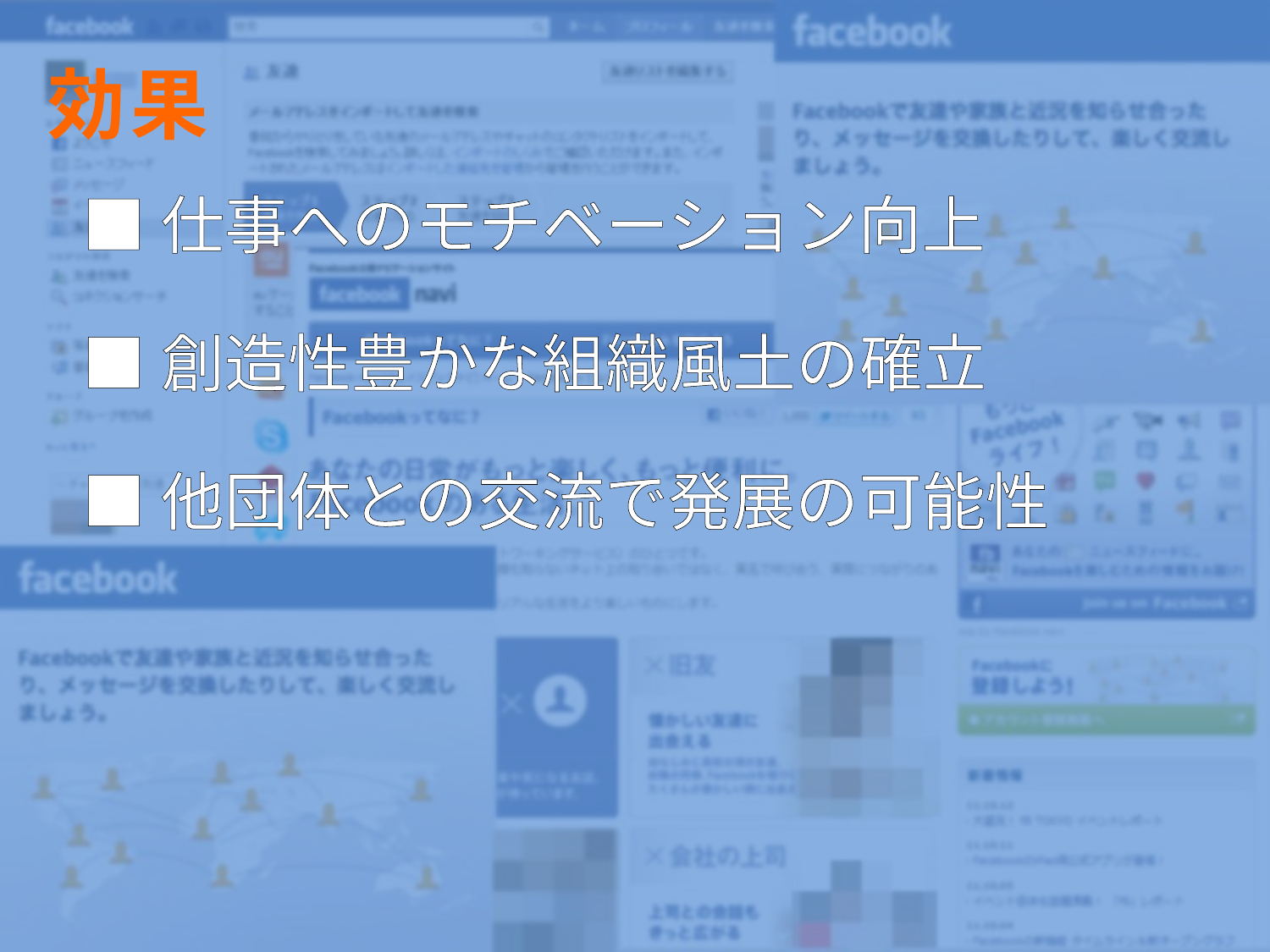

効果
■仕事へのモチベーション向上

■創造性豊かな組織風土の確立

■他団体との交流で発展の可能性